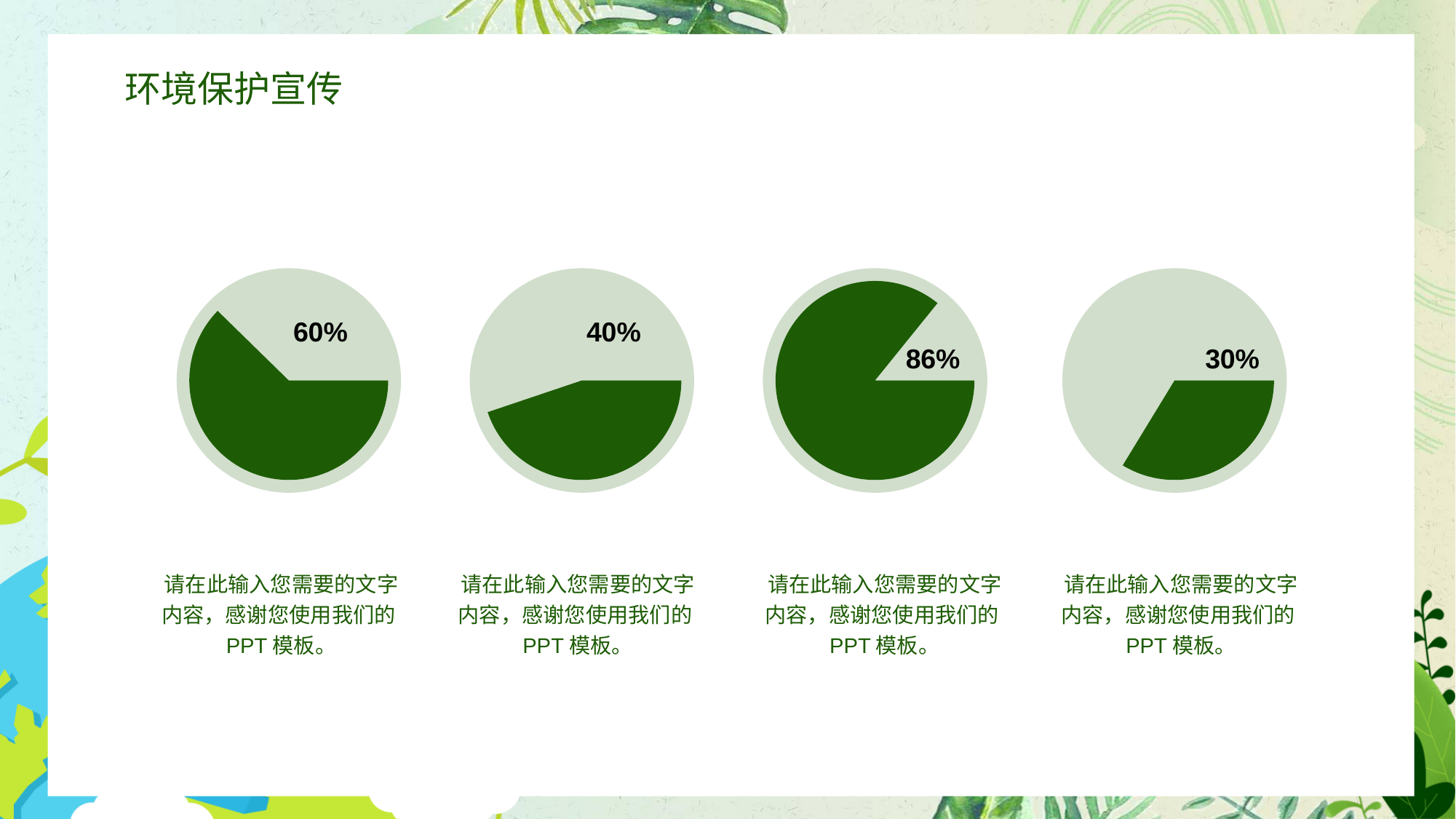

环境保护宣传

60%

40%

86%

30%

请在此输入您需要的文字内容，感谢您使用我们的PPT模板。
请在此输入您需要的文字内容，感谢您使用我们的PPT模板。
请在此输入您需要的文字内容，感谢您使用我们的PPT模板。
请在此输入您需要的文字内容，感谢您使用我们的PPT模板。